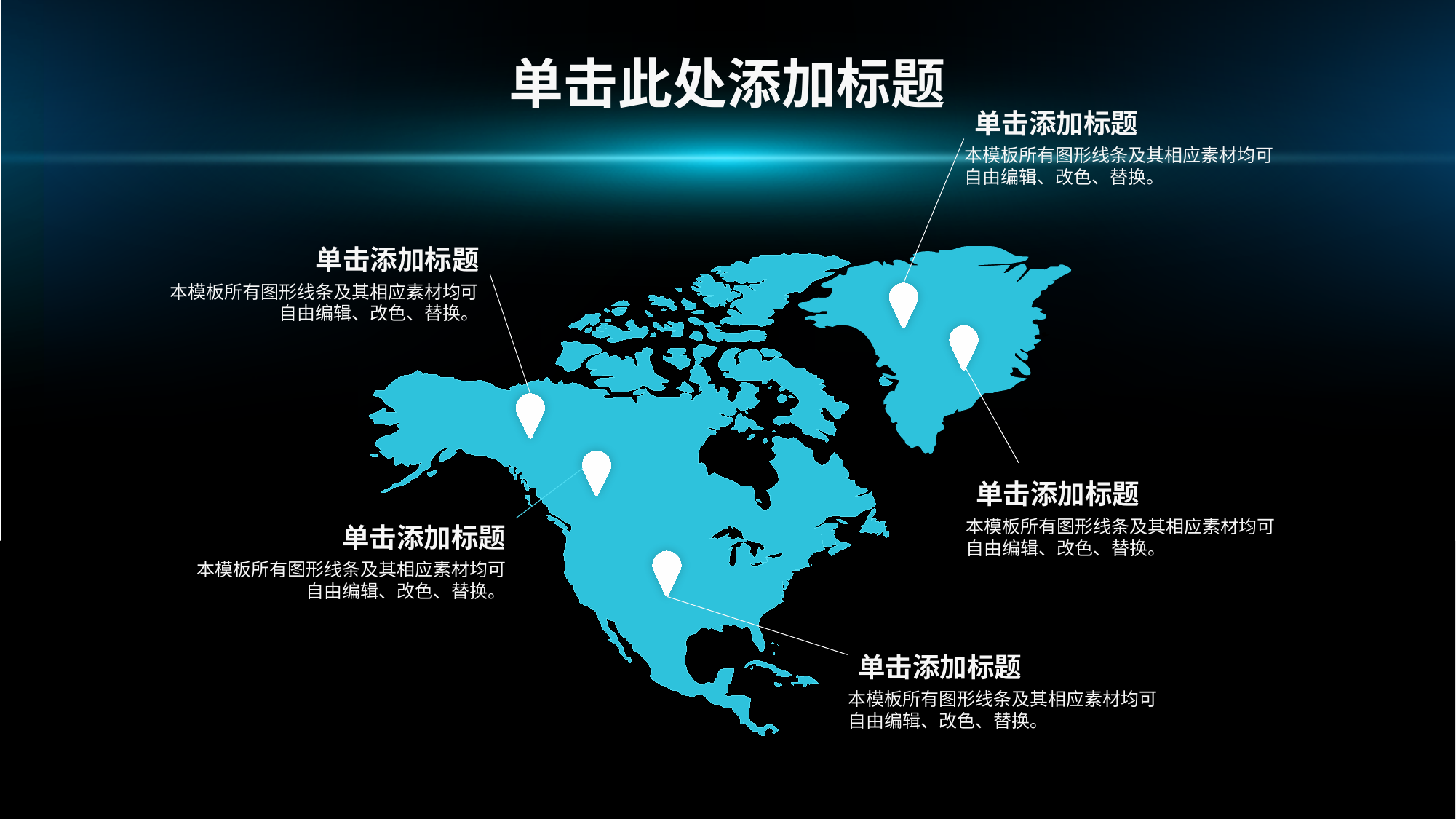

单击此处添加标题
单击添加标题
本模板所有图形线条及其相应素材均可自由编辑、改色、替换。
单击添加标题

本模板所有图形线条及其相应素材均可自由编辑、改色、替换。

单击添加标题

本模板所有图形线条及其相应素材均可自由编辑、改色、替换。
单击添加标题

本模板所有图形线条及其相应素材均可自由编辑、改色、替换。

单击添加标题

本模板所有图形线条及其相应素材均可自由编辑、改色、替换。